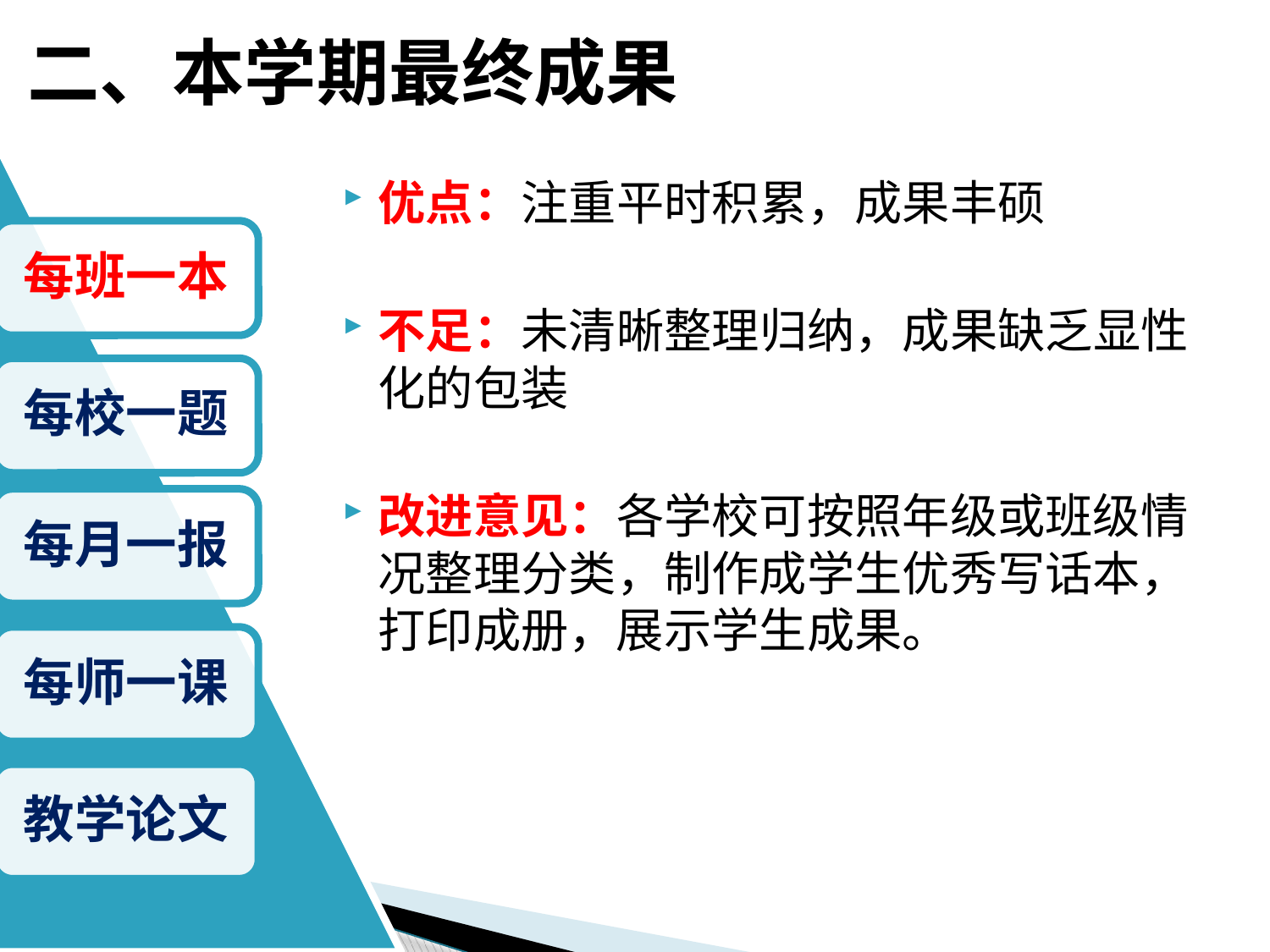

# 二、本学期最终成果
每班一本
每校一题
每月一报
每师一课
教学论文
优点：注重平时积累，成果丰硕

不足：未清晰整理归纳，成果缺乏显性化的包装

改进意见：各学校可按照年级或班级情况整理分类，制作成学生优秀写话本，打印成册，展示学生成果。